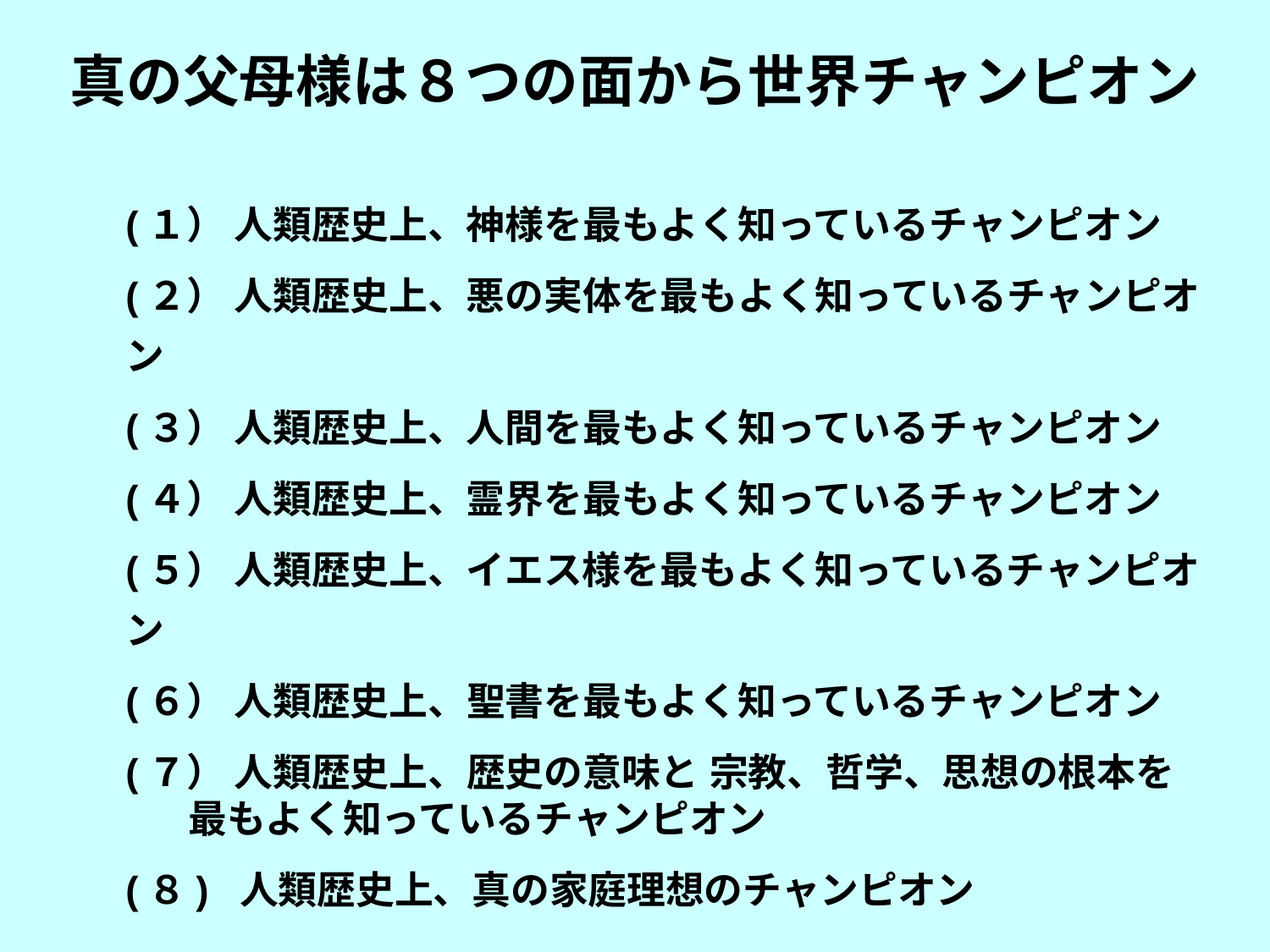

真の父母様は８つの面から世界チャンピオン

(１） 人類歴史上、神様を最もよく知っているチャンピオン
(２） 人類歴史上、悪の実体を最もよく知っているチャンピオン
(３） 人類歴史上、人間を最もよく知っているチャンピオン
(４） 人類歴史上、霊界を最もよく知っているチャンピオン
(５） 人類歴史上、イエス様を最もよく知っているチャンピオン
(６） 人類歴史上、聖書を最もよく知っているチャンピオン
(７） 人類歴史上、歴史の意味と 宗教、哲学、思想の根本を
      最もよく知っているチャンピオン
(８)  人類歴史上、真の家庭理想のチャンピオン